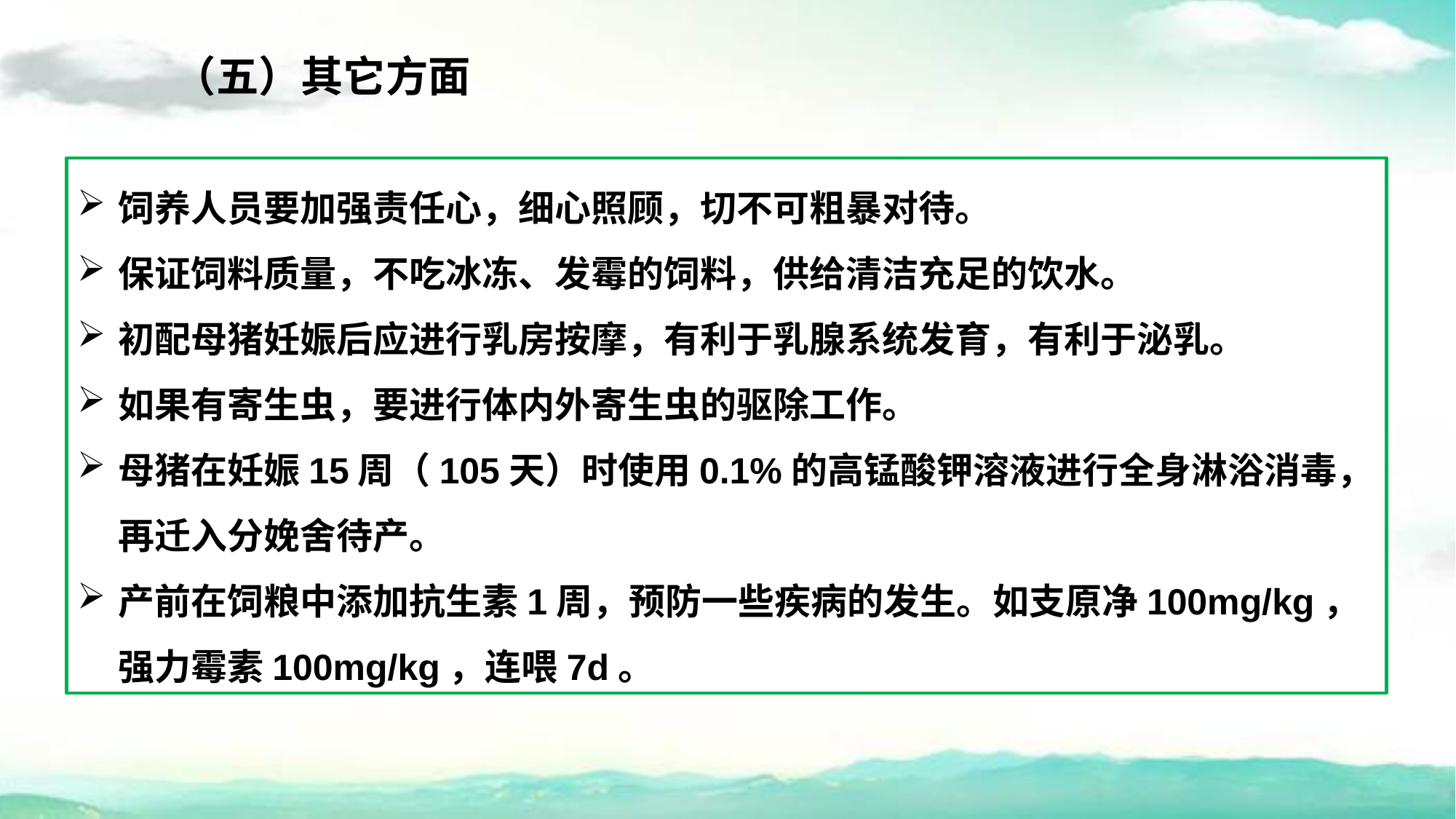

（五）其它方面
饲养人员要加强责任心，细心照顾，切不可粗暴对待。
保证饲料质量，不吃冰冻、发霉的饲料，供给清洁充足的饮水。
初配母猪妊娠后应进行乳房按摩，有利于乳腺系统发育，有利于泌乳。
如果有寄生虫，要进行体内外寄生虫的驱除工作。
母猪在妊娠15周（105天）时使用0.1%的高锰酸钾溶液进行全身淋浴消毒，再迁入分娩舍待产。
产前在饲粮中添加抗生素1周，预防一些疾病的发生。如支原净100mg/kg，强力霉素100mg/kg，连喂7d。